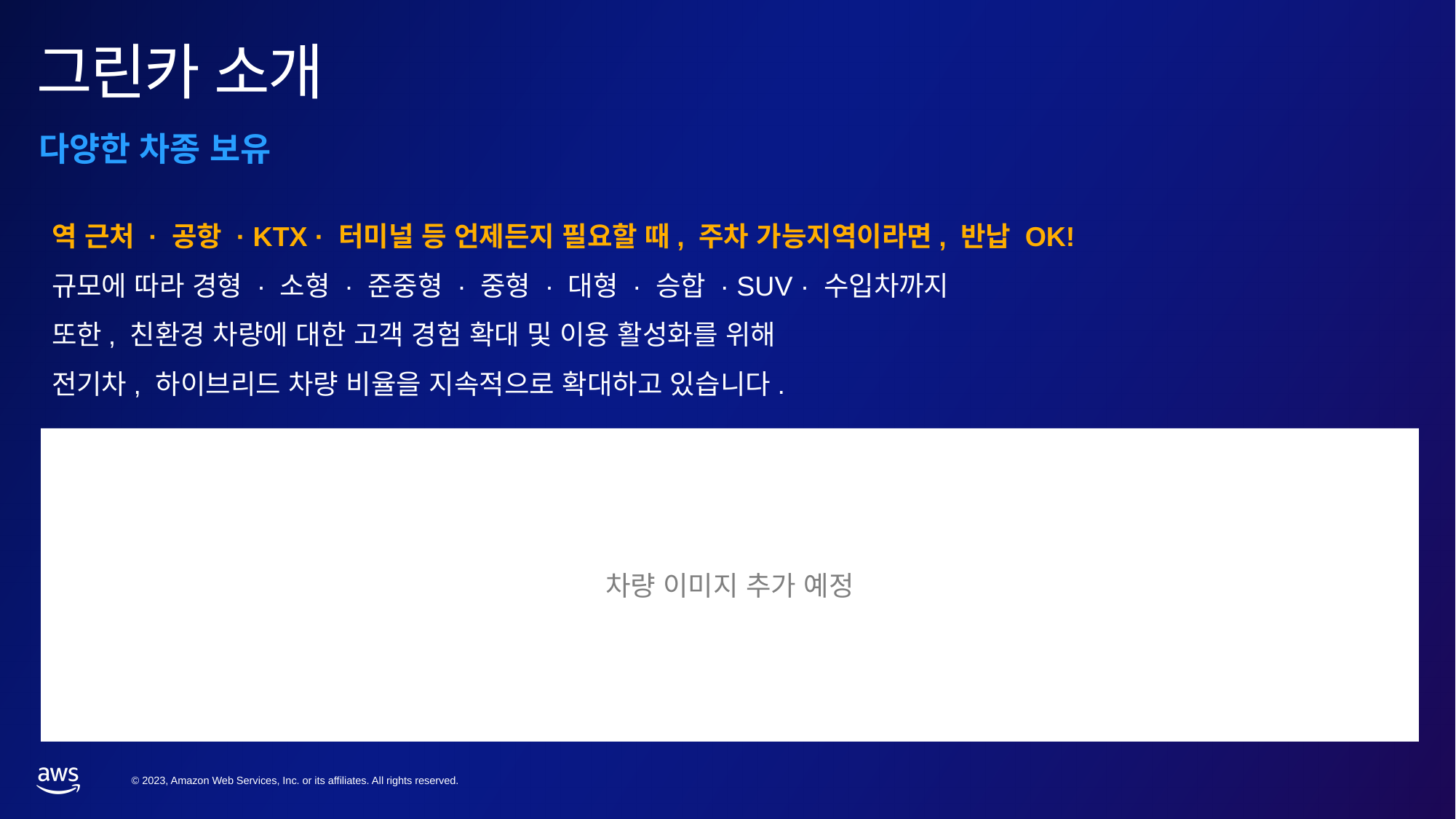

# 그린카 소개
다양한 차종 보유
역 근처 · 공항 · KTX · 터미널 등 언제든지 필요할 때, 주차 가능지역이라면, 반납 OK!
규모에 따라 경형 · 소형 · 준중형 · 중형 · 대형 · 승합 · SUV · 수입차까지
또한, 친환경 차량에 대한 고객 경험 확대 및 이용 활성화를 위해
전기차, 하이브리드 차량 비율을 지속적으로 확대하고 있습니다.
차량 이미지 추가 예정